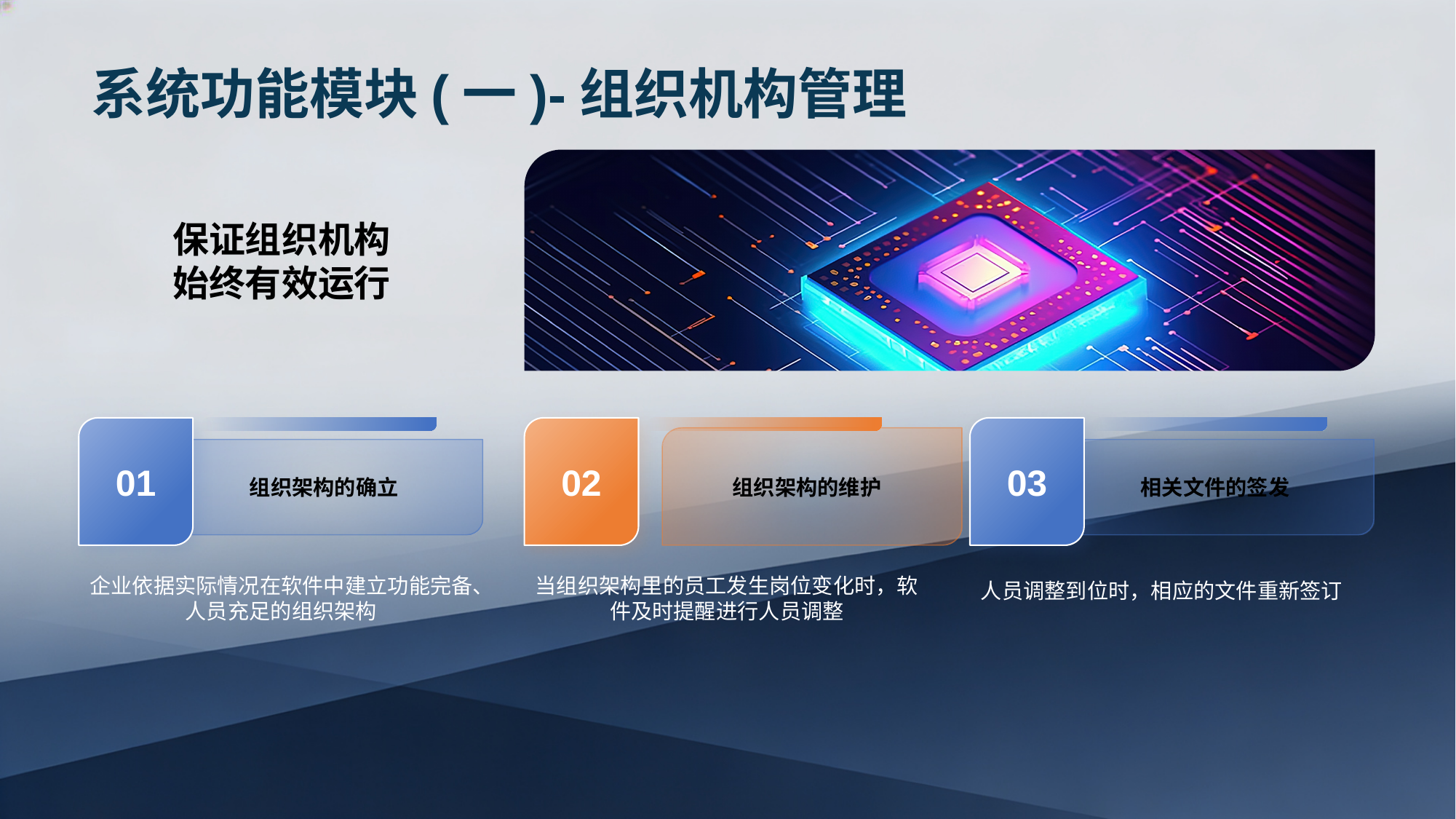

系统功能模块(一)-组织机构管理

保证组织机构
始终有效运行

01

02

03

组织架构的维护
组织架构的确立
相关文件的签发
企业依据实际情况在软件中建立功能完备、人员充足的组织架构
当组织架构里的员工发生岗位变化时，软件及时提醒进行人员调整
人员调整到位时，相应的文件重新签订